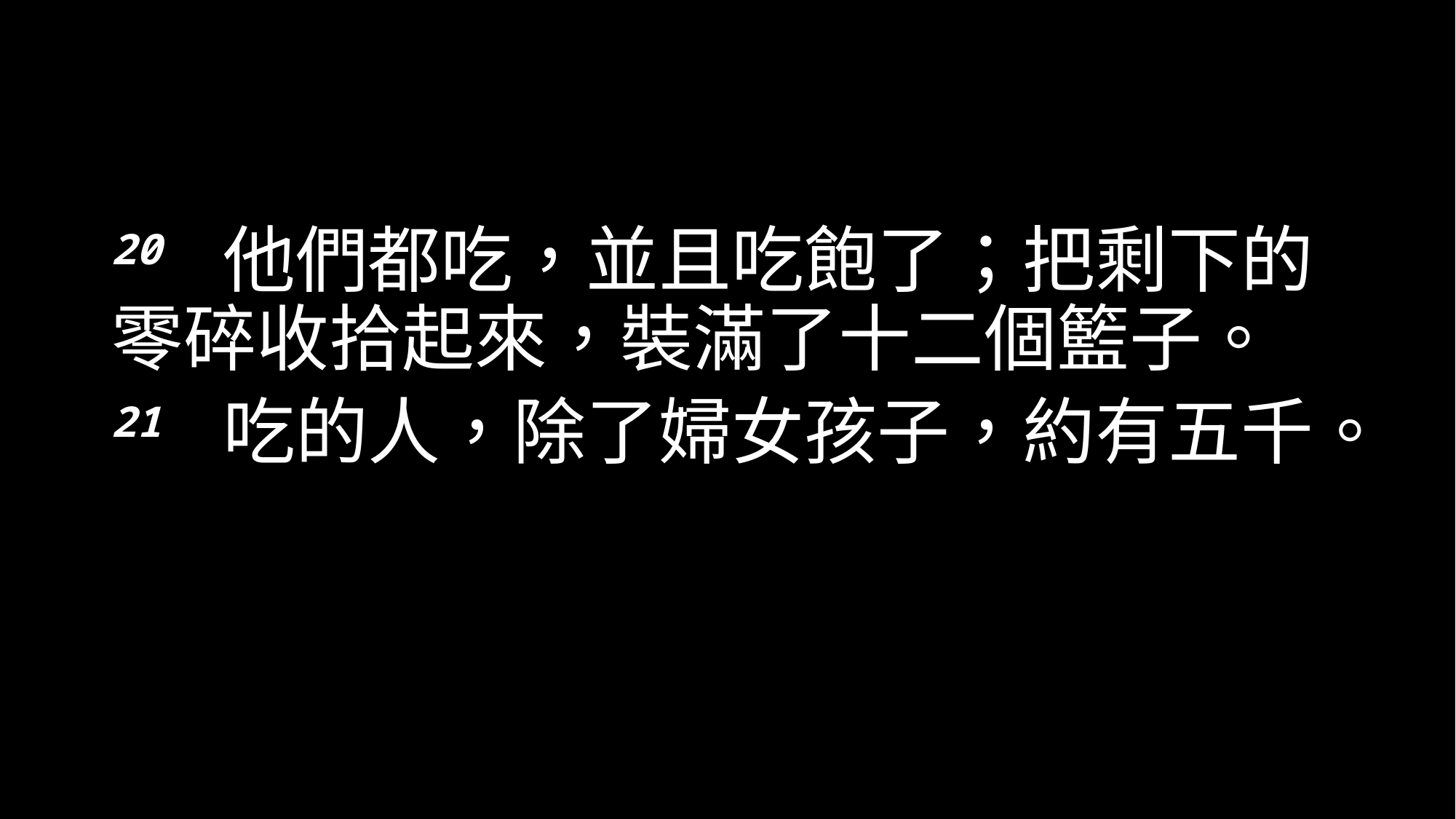

#
20 他們都吃，並且吃飽了；把剩下的零碎收拾起來，裝滿了十二個籃子。
21 吃的人，除了婦女孩子，約有五千。